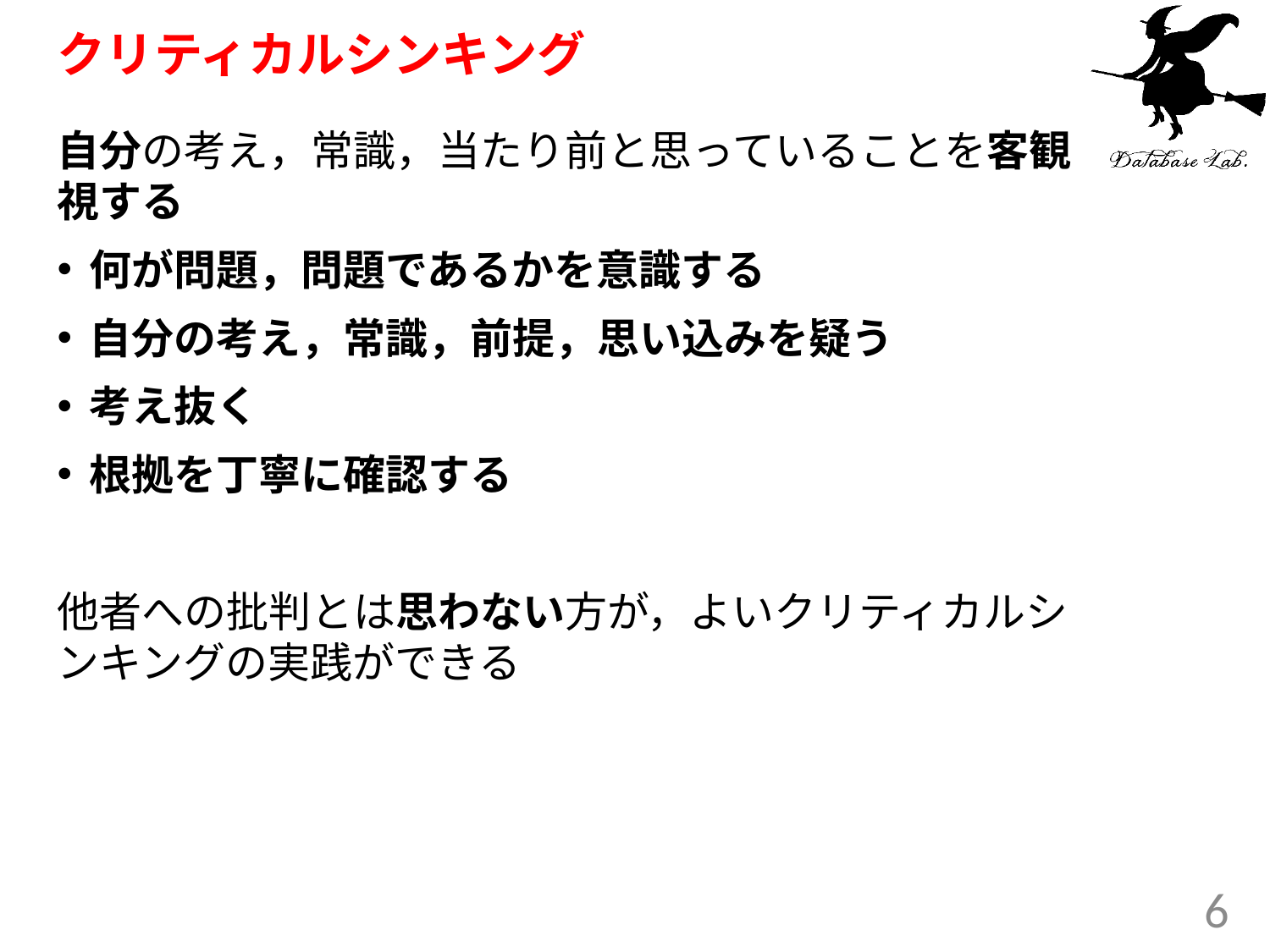

# クリティカルシンキング
自分の考え，常識，当たり前と思っていることを客観視する
何が問題，問題であるかを意識する
自分の考え，常識，前提，思い込みを疑う
考え抜く
根拠を丁寧に確認する

他者への批判とは思わない方が，よいクリティカルシンキングの実践ができる
6